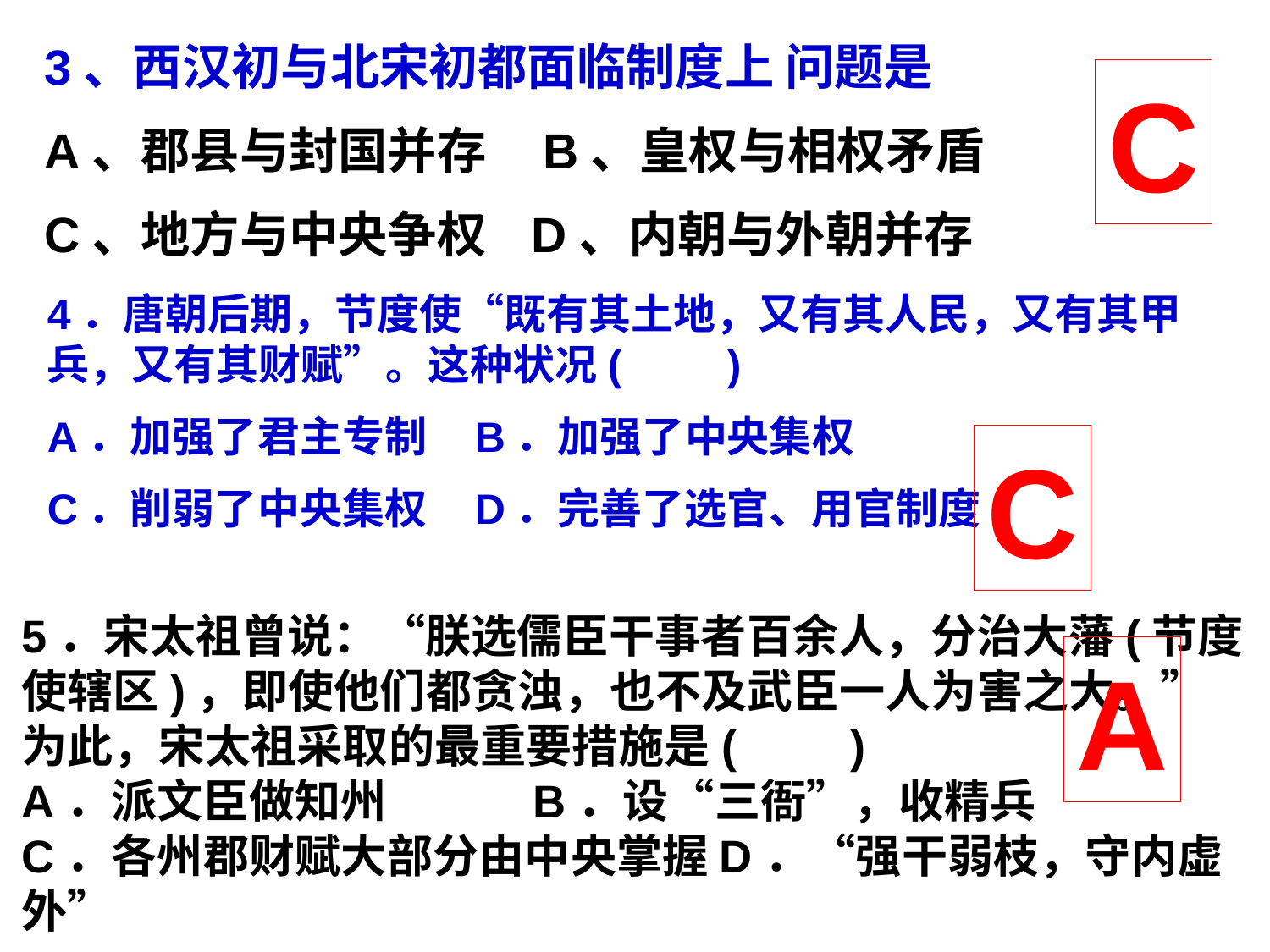

3、西汉初与北宋初都面临制度上 问题是
A、郡县与封国并存    B、皇权与相权矛盾
C、地方与中央争权   D、内朝与外朝并存
C
4．唐朝后期，节度使“既有其土地，又有其人民，又有其甲兵，又有其财赋”。这种状况(　　)
A．加强了君主专制    B．加强了中央集权
C．削弱了中央集权    D．完善了选官、用官制度
C
5．宋太祖曾说：“朕选儒臣干事者百余人，分治大藩(节度使辖区)，即使他们都贪浊，也不及武臣一人为害之大。”为此，宋太祖采取的最重要措施是(　　)
A．派文臣做知州             B．设“三衙”，收精兵
C．各州郡财赋大部分由中央掌握D．“强干弱枝，守内虚外”
A